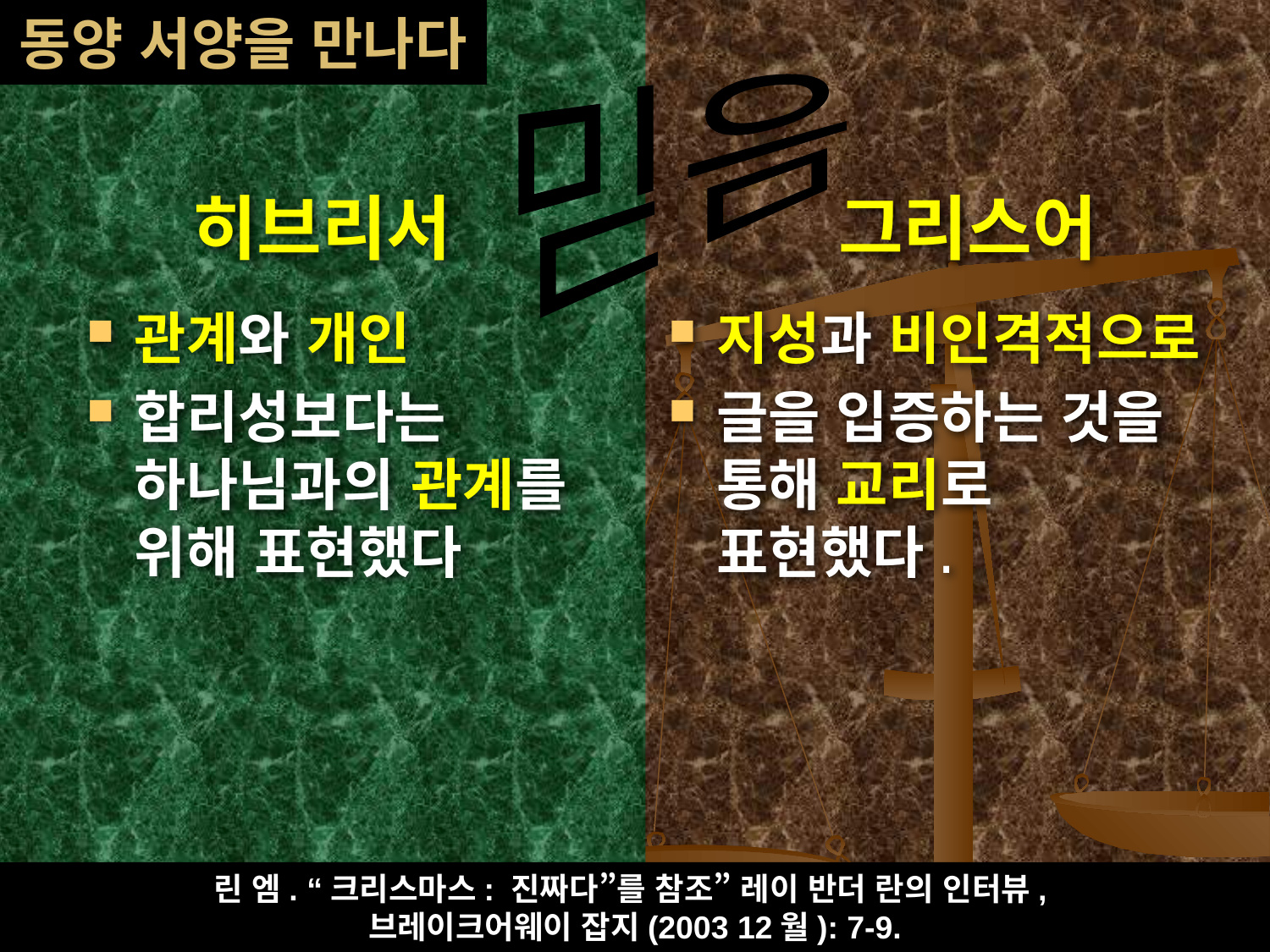

# 동양 서양을 만나다
믿음
히브리서
그리스어
관계와 개인
합리성보다는 하나님과의 관계를  위해 표현했다
지성과 비인격적으로
글을 입증하는 것을 통해 교리로 표현했다.
린 엠. “크리스마스: 진짜다”를 참조” 레이 반더 란의 인터뷰,
브레이크어웨이 잡지(2003 12월): 7-9.